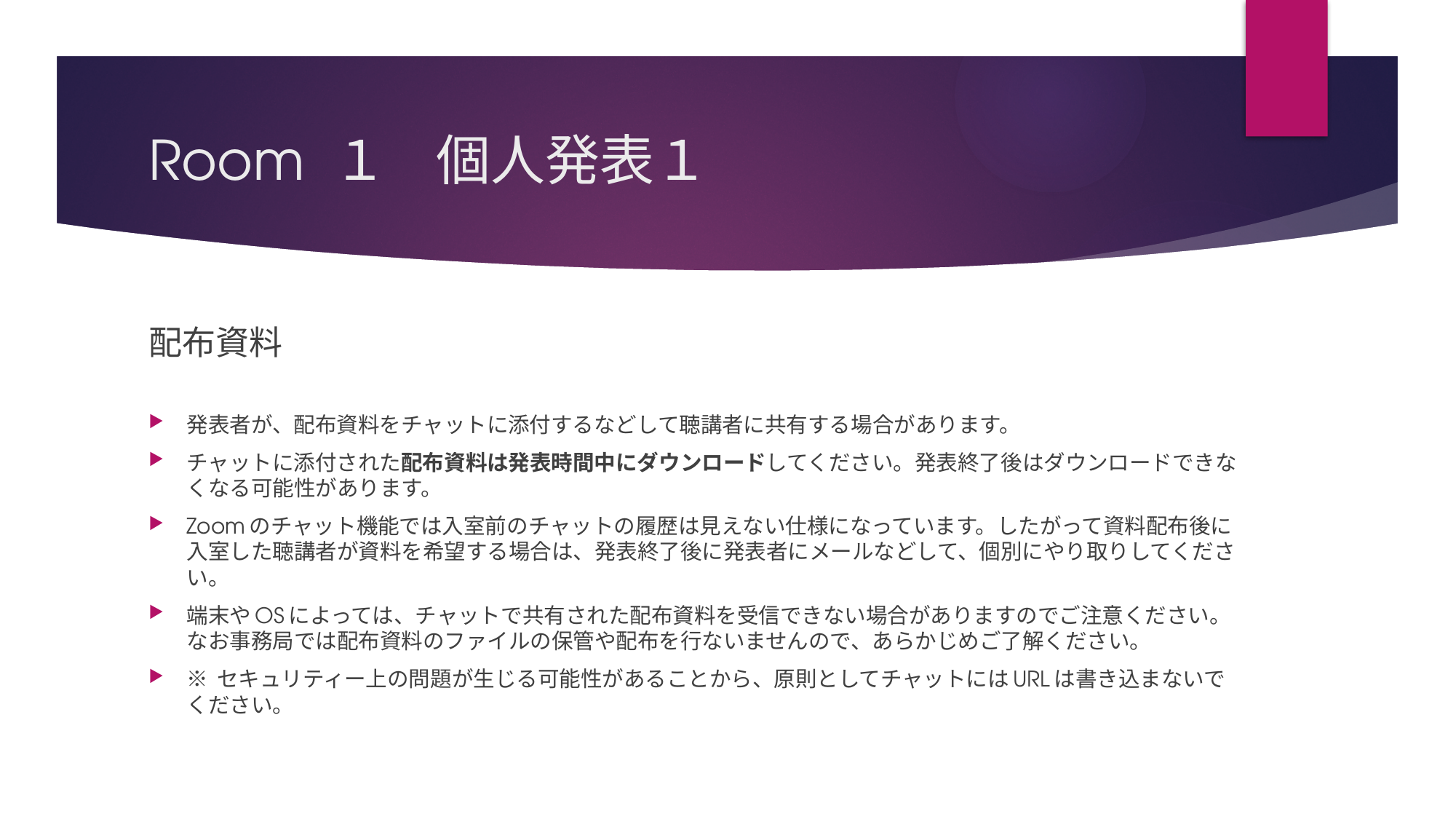

# Room １    個人発表１
配布資料

発表者が、配布資料をチャットに添付するなどして聴講者に共有する場合があります。
チャットに添付された配布資料は発表時間中にダウンロードしてください。発表終了後はダウンロードできなくなる可能性があります。
Zoomのチャット機能では入室前のチャットの履歴は見えない仕様になっています。したがって資料配布後に入室した聴講者が資料を希望する場合は、発表終了後に発表者にメールなどして、個別にやり取りしてください。
端末やOSによっては、チャットで共有された配布資料を受信できない場合がありますのでご注意ください。なお事務局では配布資料のファイルの保管や配布を行ないませんので、あらかじめご了解ください。
※ セキュリティー上の問題が生じる可能性があることから、原則としてチャットにはURLは書き込まないでください。